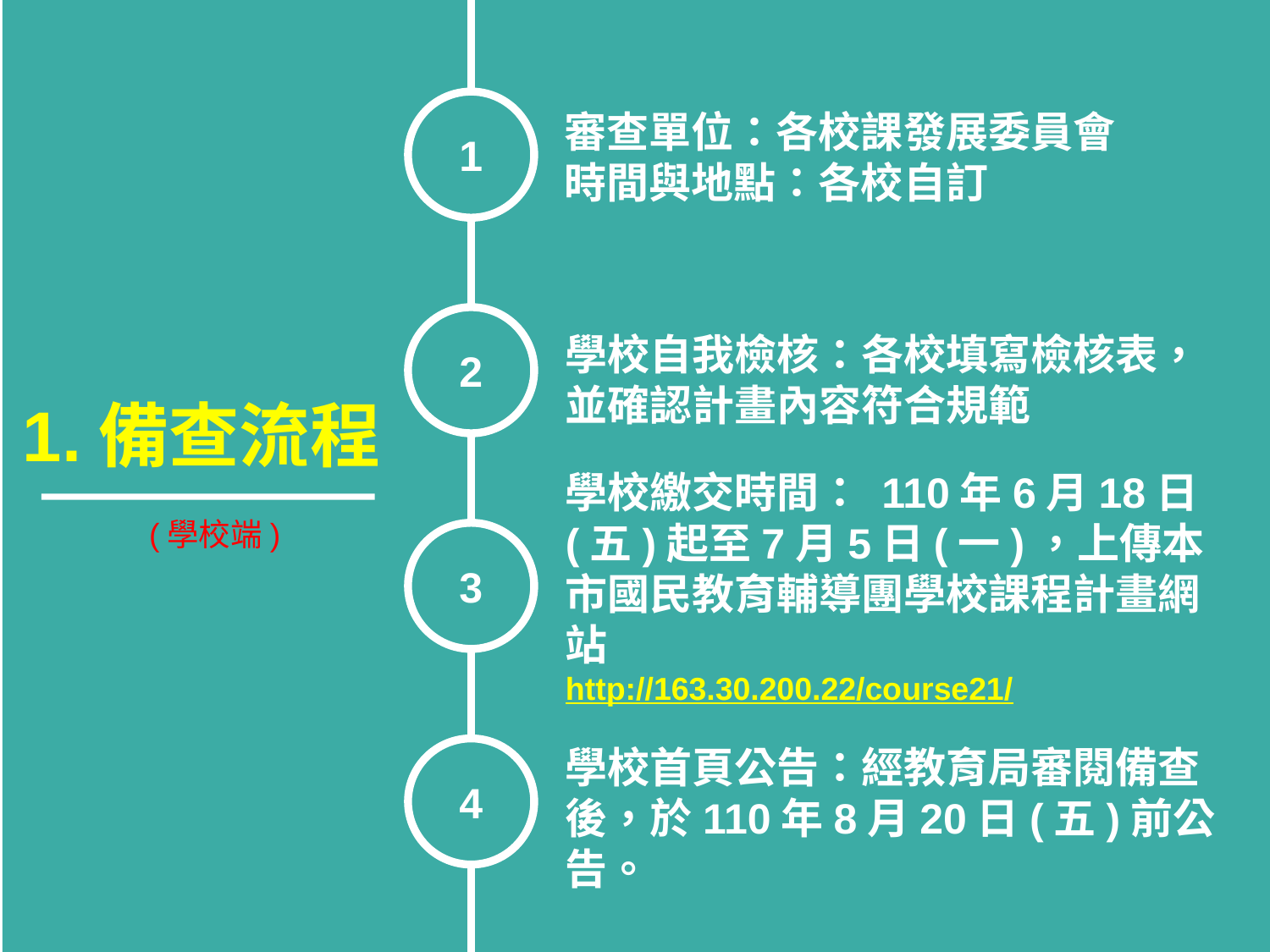

1

2

3

4
審查單位：各校課發展委員會
時間與地點：各校自訂
學校自我檢核：各校填寫檢核表，並確認計畫內容符合規範
1.備查流程
學校繳交時間： 110年6月18日(五)起至7月5日(一)，上傳本市國民教育輔導團學校課程計畫網站
http://163.30.200.22/course21/

(學校端)
學校首頁公告：經教育局審閱備查後，於110年8月20日(五)前公告。